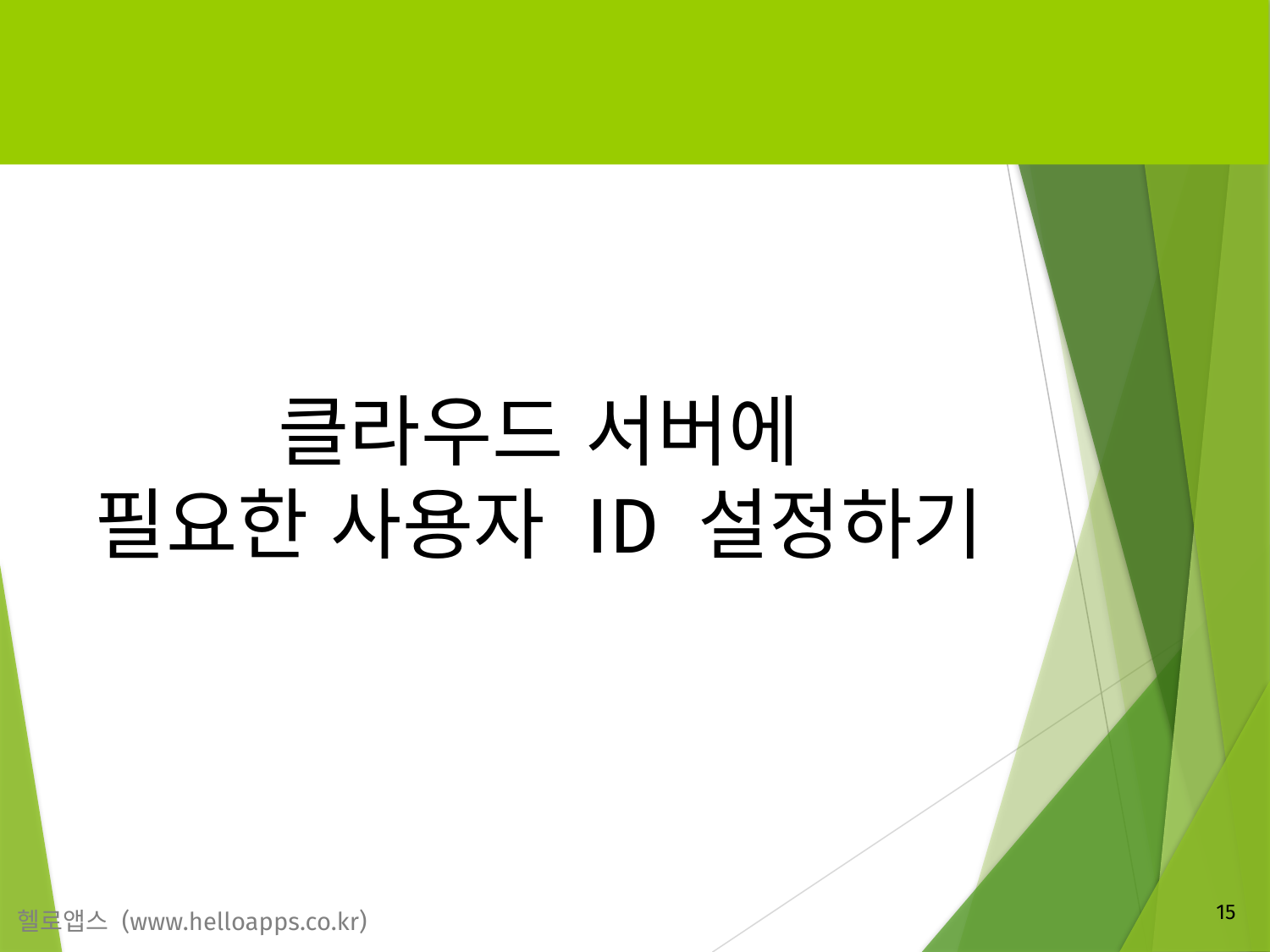

클라우드 서버에
필요한 사용자 ID 설정하기
15